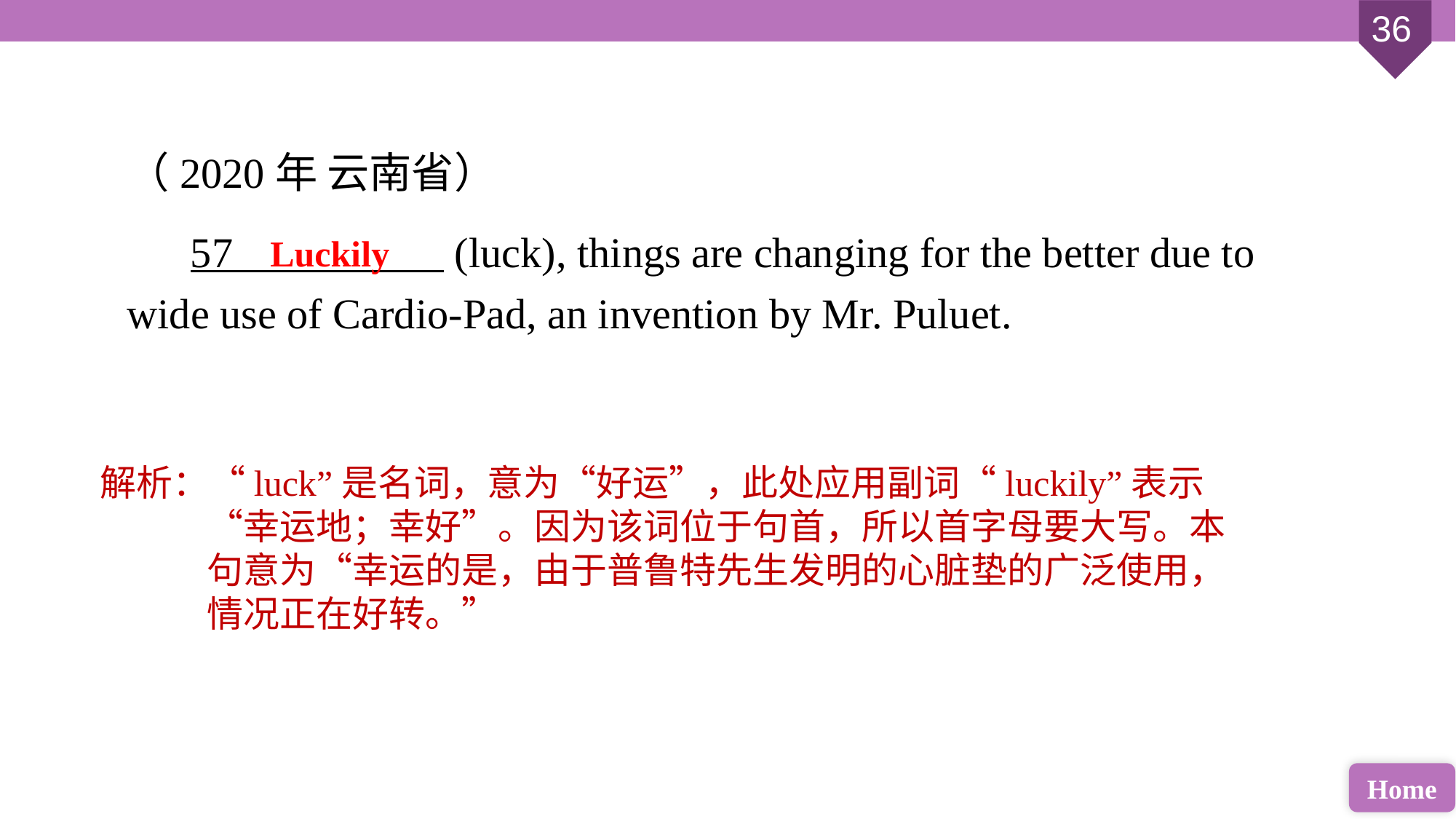

（2020年 云南省）
      57                     (luck), things are changing for the better due to wide use of Cardio-Pad, an invention by Mr. Puluet.
Luckily
解析：“luck”是名词，意为“好运”，此处应用副词“luckily”表示“幸运地；幸好”。因为该词位于句首，所以首字母要大写。本句意为“幸运的是，由于普鲁特先生发明的心脏垫的广泛使用，情况正在好转。”